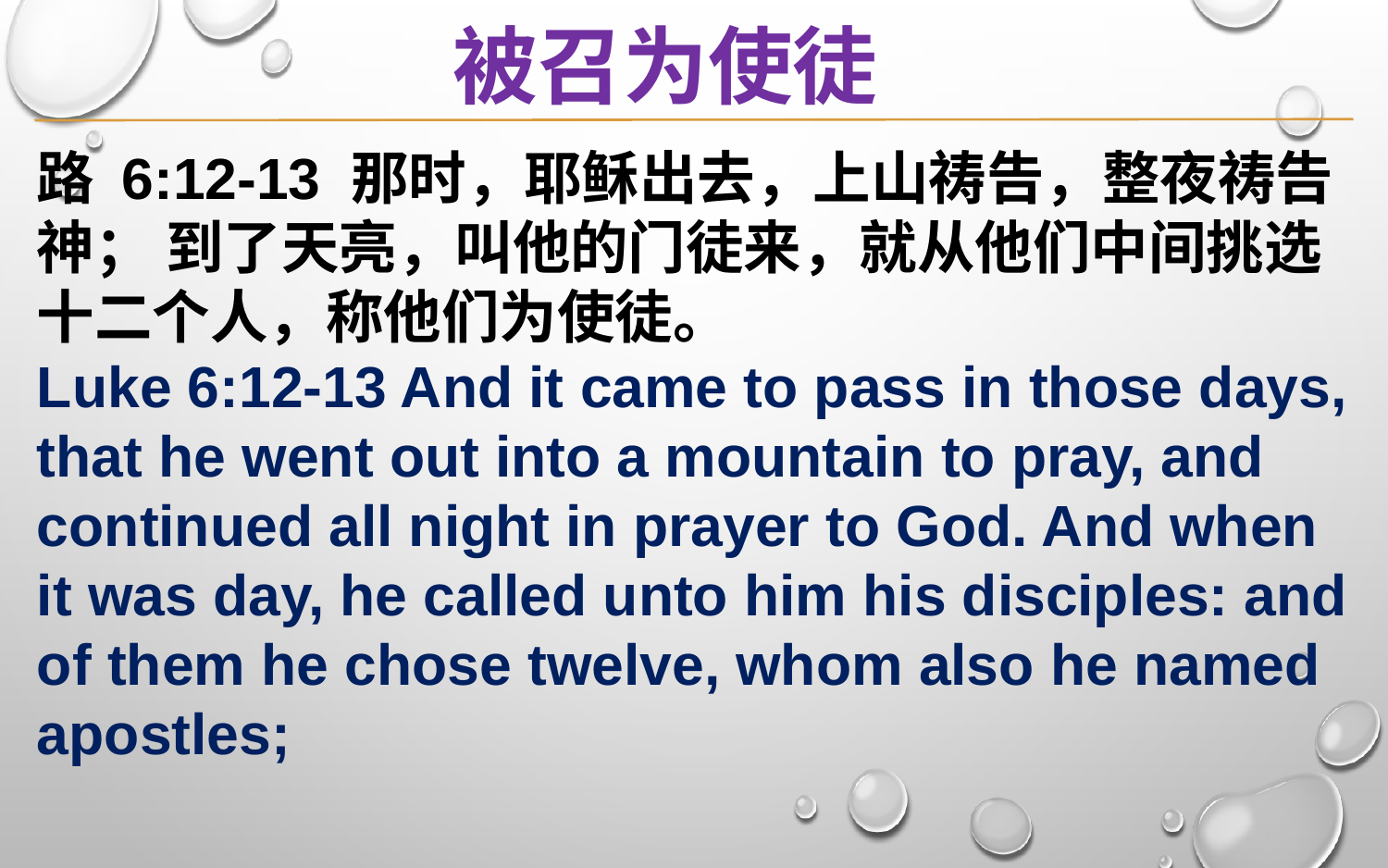

被召为使徒
路 6:12-13 那时，耶稣出去，上山祷告，整夜祷告神； 到了天亮，叫他的门徒来，就从他们中间挑选十二个人，称他们为使徒。
Luke 6:12-13 And it came to pass in those days, that he went out into a mountain to pray, and continued all night in prayer to God. And when it was day, he called unto him his disciples: and of them he chose twelve, whom also he named apostles;